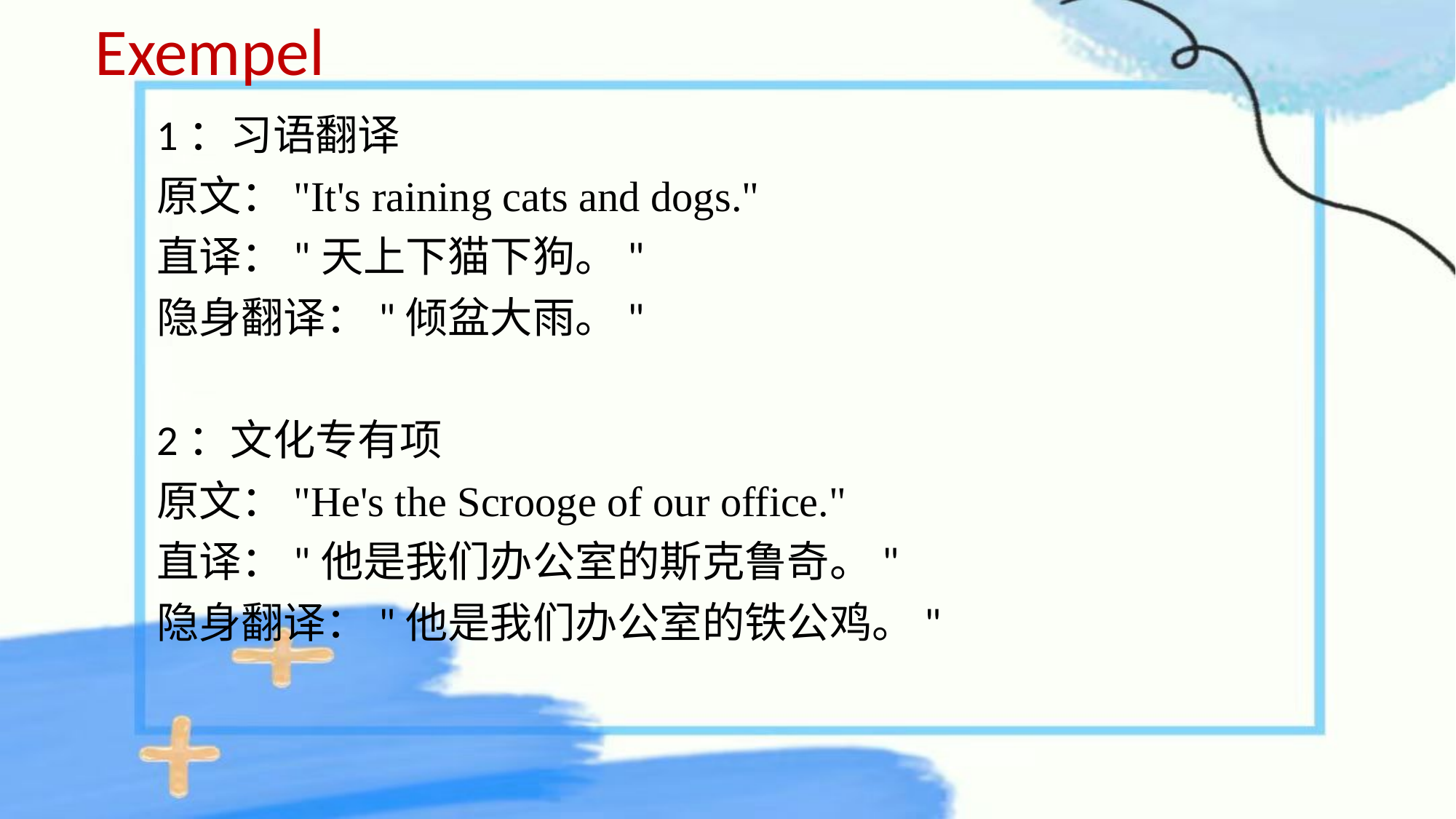

# Exempel
1：习语翻译
原文："It's raining cats and dogs."
直译："天上下猫下狗。"
隐身翻译："倾盆大雨。"

2：文化专有项
原文："He's the Scrooge of our office."
直译："他是我们办公室的斯克鲁奇。"
隐身翻译："他是我们办公室的铁公鸡。"